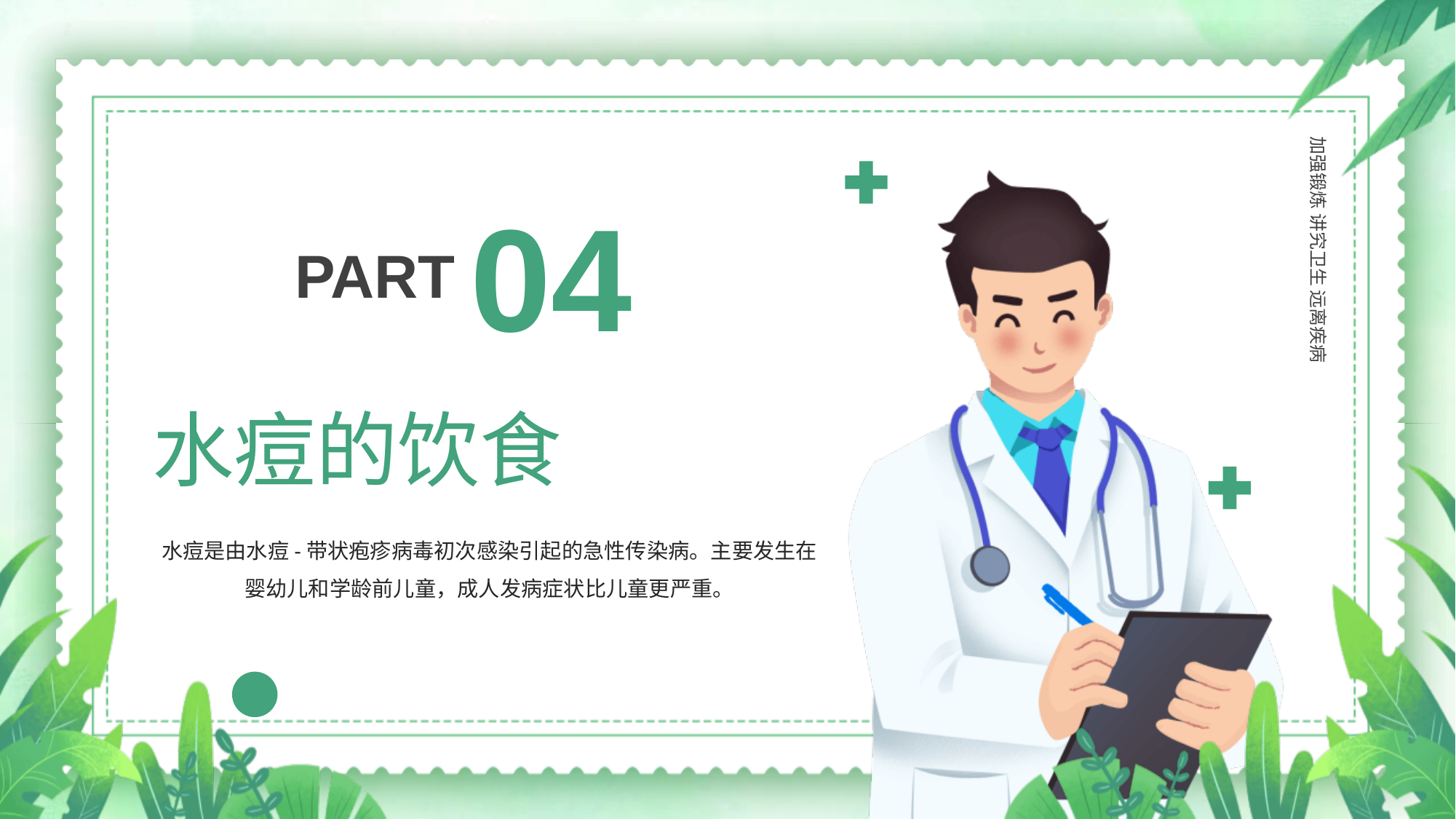

加强锻炼 讲究卫生 远离疾病

04
PART
水痘的饮食

水痘是由水痘-带状疱疹病毒初次感染引起的急性传染病。主要发生在婴幼儿和学龄前儿童，成人发病症状比儿童更严重。